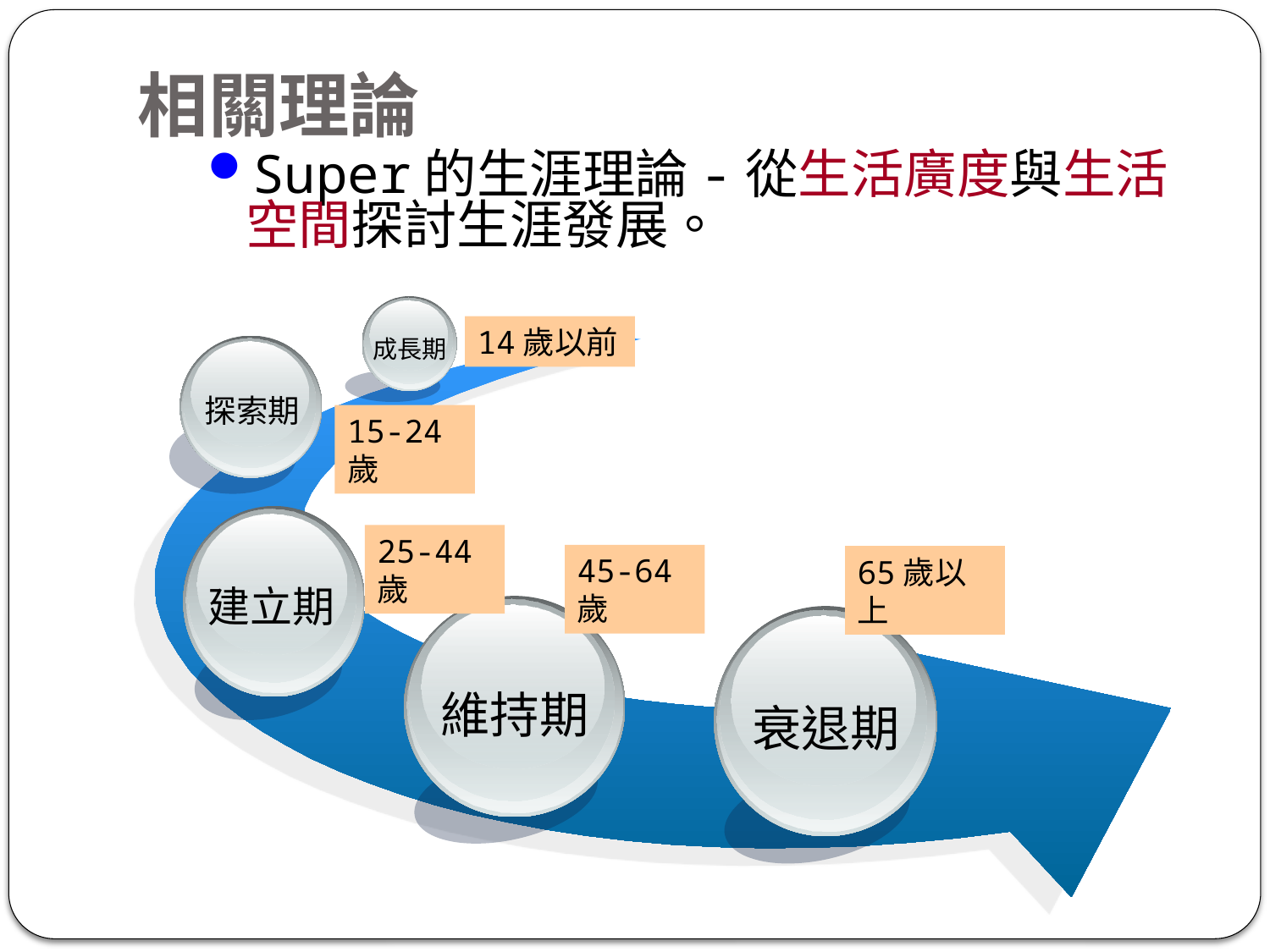

相關理論
Super的生涯理論-從生活廣度與生活空間探討生涯發展。

成長期

14歲以前

探索期

15-24歲

建立期

25-44歲
45-64歲
65歲以上

維持期

衰退期